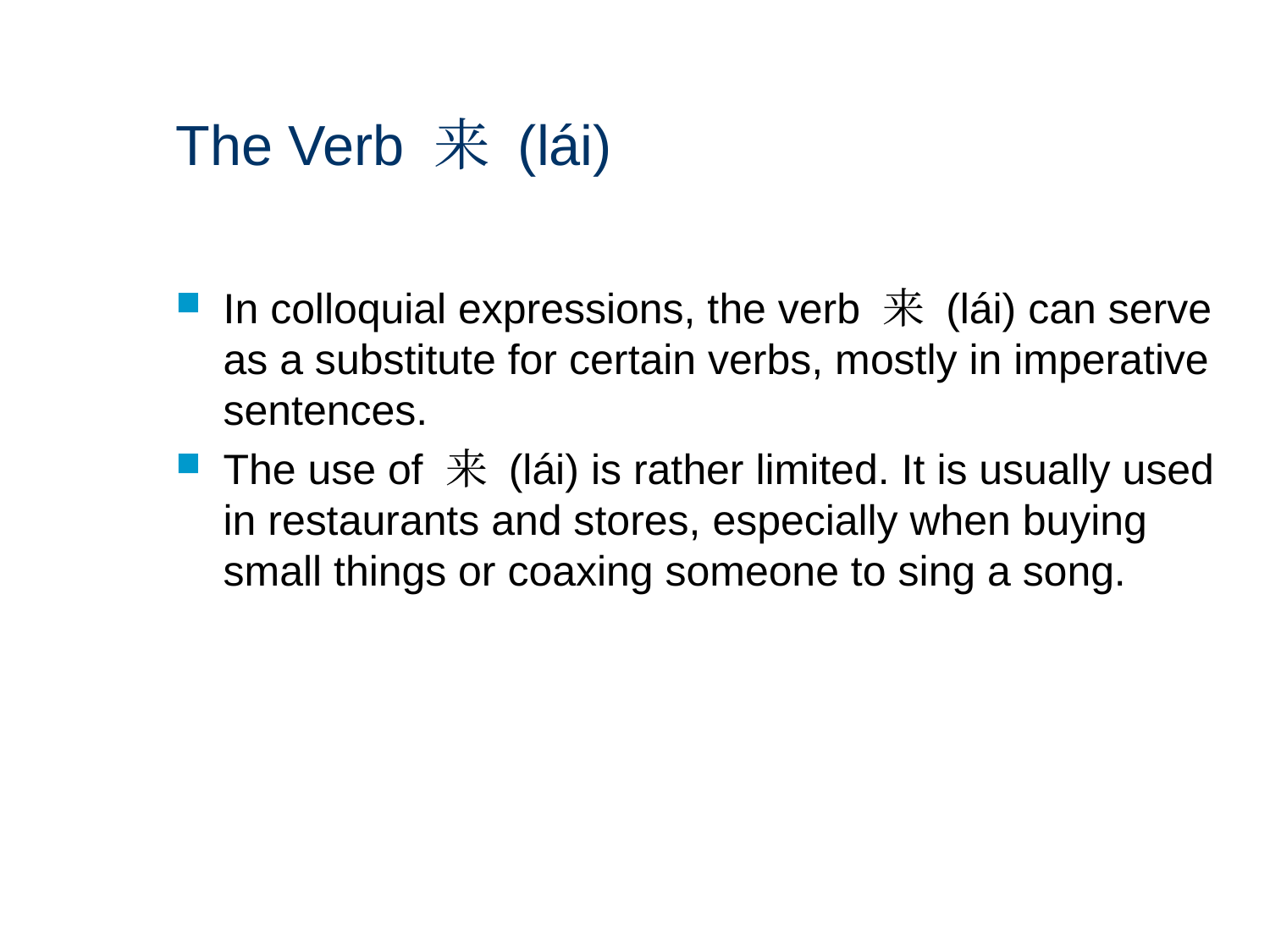

# The Verb 来 (lái)
In colloquial expressions, the verb 来 (lái) can serve as a substitute for certain verbs, mostly in imperative sentences.
The use of 来 (lái) is rather limited. It is usually used in restaurants and stores, especially when buying small things or coaxing someone to sing a song.